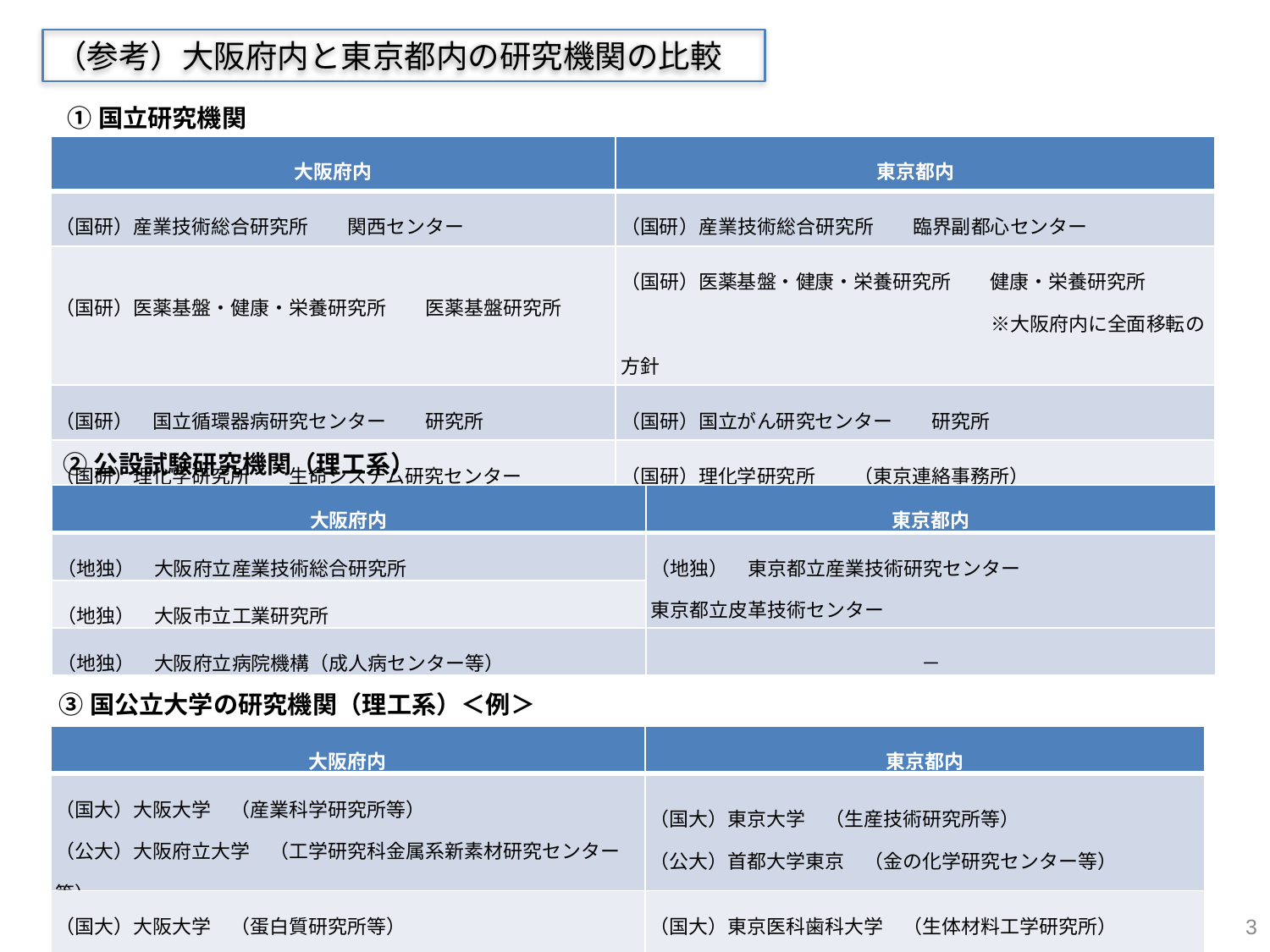

（参考）大阪府内と東京都内の研究機関の比較
①国立研究機関
| 大阪府内 | 東京都内 |
| --- | --- |
| （国研）産業技術総合研究所　　関西センター | （国研）産業技術総合研究所　　臨界副都心センター |
| （国研）医薬基盤・健康・栄養研究所　　医薬基盤研究所 | （国研）医薬基盤・健康・栄養研究所　　健康・栄養研究所 　　　　　　　　　　　　　　　　　　　※大阪府内に全面移転の方針 |
| （国研）　国立循環器病研究センター　　研究所 | （国研）国立がん研究センター　　研究所 |
| （国研）理化学研究所　　生命システム研究センター 　　　　　　　　　　　　　　　　　　※神戸市、作用町にも拠点有 | （国研）理化学研究所　　（東京連絡事務所）　 　　　　　　　　　　　　　　　　　　　※つくば市、和光市、横浜市に拠点有 |
②公設試験研究機関（理工系）
| 大阪府内 | 東京都内 |
| --- | --- |
| （地独）　大阪府立産業技術総合研究所 | （地独）　東京都立産業技術研究センター 東京都立皮革技術センター |
| （地独）　大阪市立工業研究所 |  |
| （地独）　大阪府立病院機構（成人病センター等） | － |
③国公立大学の研究機関（理工系）＜例＞
| 大阪府内 | 東京都内 |
| --- | --- |
| （国大）大阪大学　（産業科学研究所等） （公大）大阪府立大学　（工学研究科金属系新素材研究センター等） | （国大）東京大学　（生産技術研究所等） （公大）首都大学東京　（金の化学研究センター等） |
| （国大）大阪大学　（蛋白質研究所等） （公大）大阪市立大学　（人工光合成研究センター） | （国大）東京医科歯科大学　（生体材料工学研究所） （公大）首都大学東京　（人工光合成研究センター） |
3